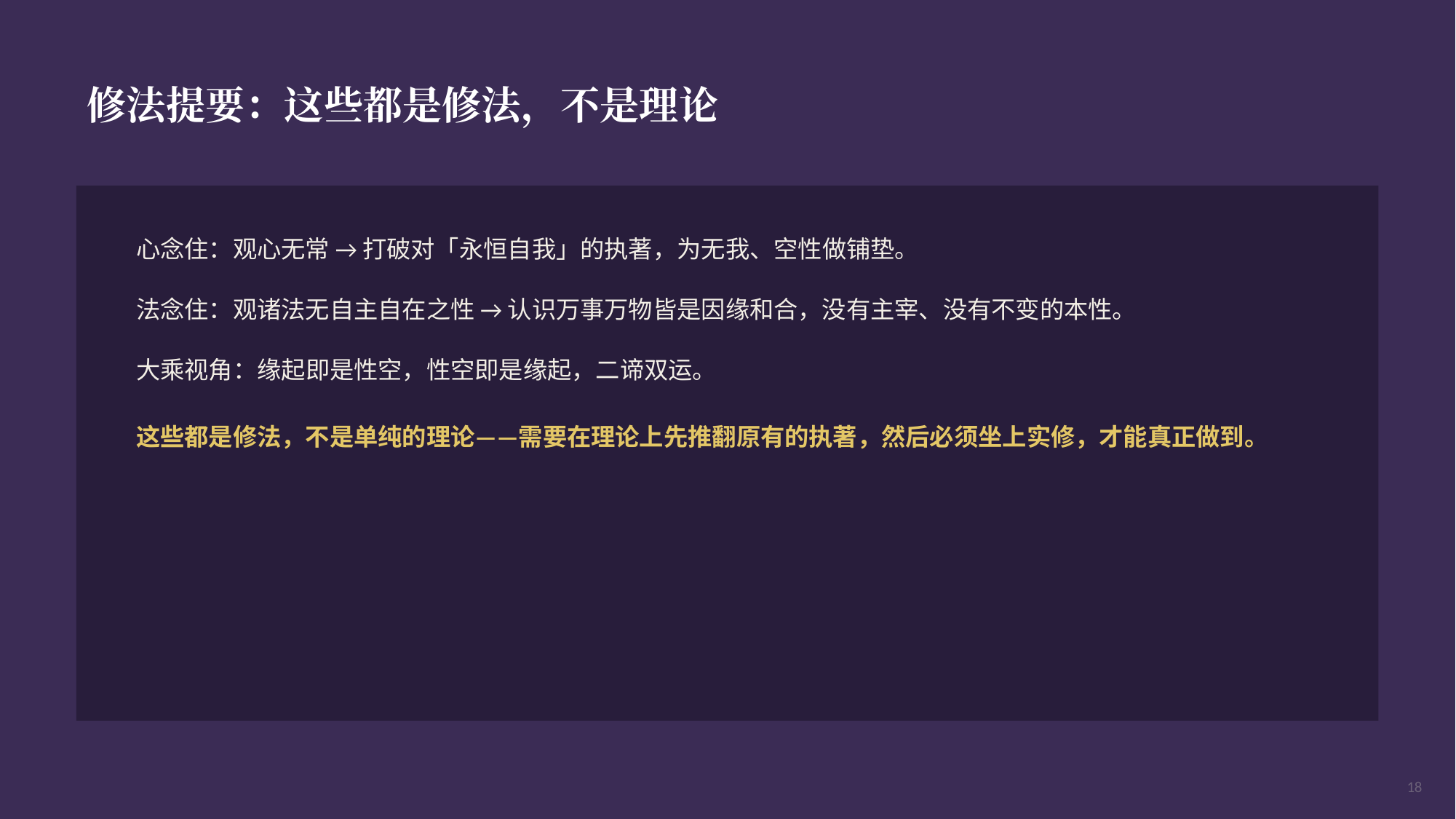

修法提要：这些都是修法，不是理论

心念住：观心无常 → 打破对「永恒自我」的执著，为无我、空性做铺垫。
法念住：观诸法无自主自在之性 → 认识万事万物皆是因缘和合，没有主宰、没有不变的本性。
大乘视角：缘起即是性空，性空即是缘起，二谛双运。
这些都是修法，不是单纯的理论——需要在理论上先推翻原有的执著，然后必须坐上实修，才能真正做到。
18